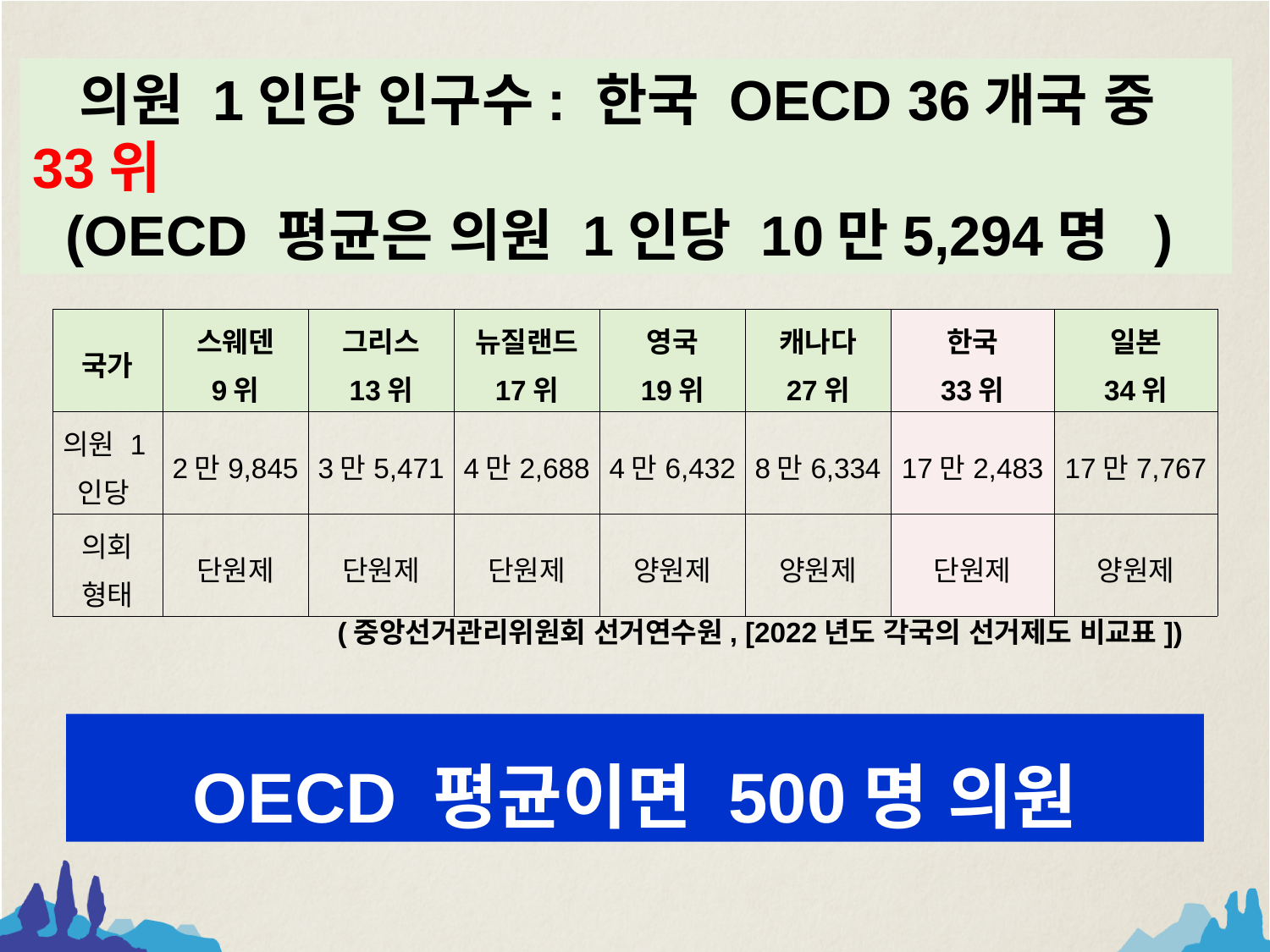

의원 1인당 인구수: 한국 OECD 36개국 중 33위
 (OECD 평균은 의원 1인당 10만5,294명  )

| 국가 | 스웨덴 9위 | 그리스 13위 | 뉴질랜드 17위 | 영국 19위 | 캐나다 27위 | 한국 33위 | 일본 34위 |
| --- | --- | --- | --- | --- | --- | --- | --- |
| 의원 1인당 | 2만9,845 | 3만5,471 | 4만2,688 | 4만6,432 | 8만6,334 | 17만2,483 | 17만7,767 |
| 의회 형태 | 단원제 | 단원제 | 단원제 | 양원제 | 양원제 | 단원제 | 양원제 |
(중앙선거관리위원회 선거연수원, [2022년도 각국의 선거제도 비교표])
OECD 평균이면 500명 의원